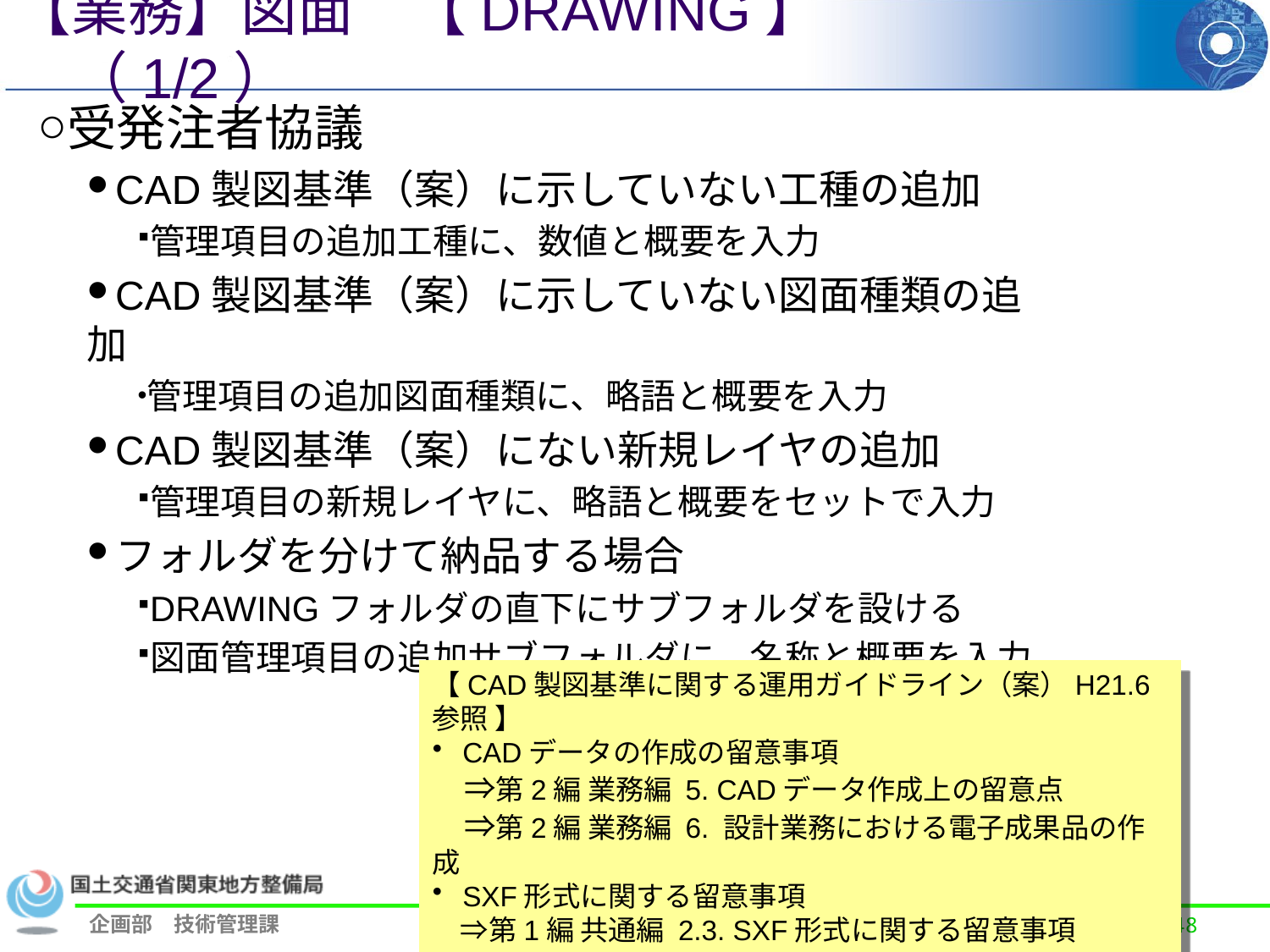

【業務】図面　【DRAWING】　（1/2）
受発注者協議
CAD製図基準（案）に示していない工種の追加
管理項目の追加工種に、数値と概要を入力
CAD製図基準（案）に示していない図面種類の追加
管理項目の追加図面種類に、略語と概要を入力
CAD製図基準（案）にない新規レイヤの追加
管理項目の新規レイヤに、略語と概要をセットで入力
フォルダを分けて納品する場合
DRAWINGフォルダの直下にサブフォルダを設ける
図面管理項目の追加サブフォルダに、名称と概要を入力
【CAD製図基準に関する運用ガイドライン（案）H21.6参照 】
CADデータの作成の留意事項
　⇒第2編 業務編 5. CADデータ作成上の留意点
　⇒第2編 業務編 6. 設計業務における電子成果品の作成
SXF形式に関する留意事項
　⇒第1編 共通編 2.3. SXF形式に関する留意事項